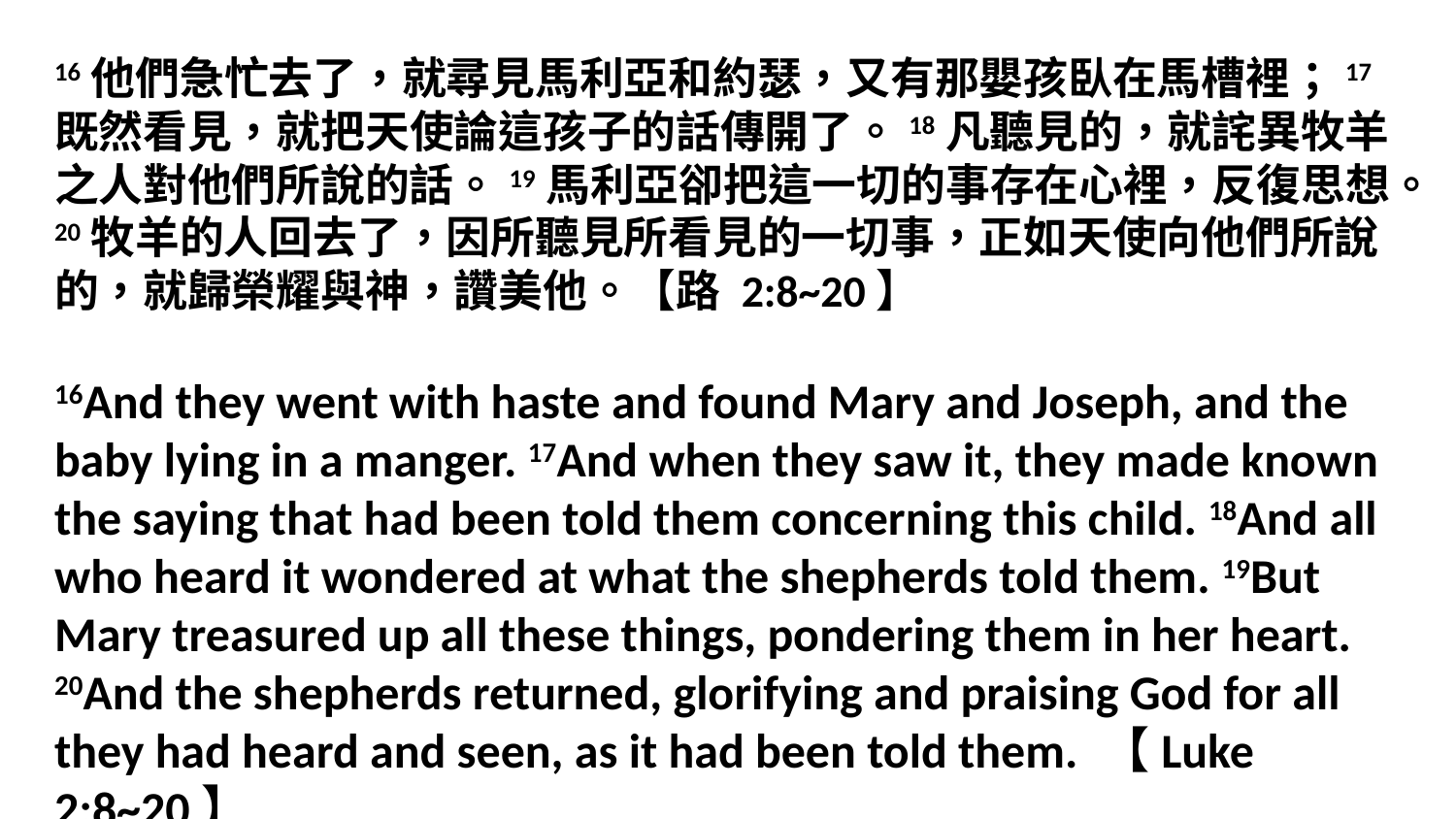

16他們急忙去了，就尋見馬利亞和約瑟，又有那嬰孩臥在馬槽裡；17既然看見，就把天使論這孩子的話傳開了。18凡聽見的，就詫異牧羊之人對他們所說的話。19馬利亞卻把這一切的事存在心裡，反復思想。20牧羊的人回去了，因所聽見所看見的一切事，正如天使向他們所說的，就歸榮耀與神，讚美他。【路 2:8~20】

16And they went with haste and found Mary and Joseph, and the baby lying in a manger. 17And when they saw it, they made known the saying that had been told them concerning this child. 18And all who heard it wondered at what the shepherds told them. 19But Mary treasured up all these things, pondering them in her heart. 20And the shepherds returned, glorifying and praising God for all they had heard and seen, as it had been told them. 【Luke 2:8~20】